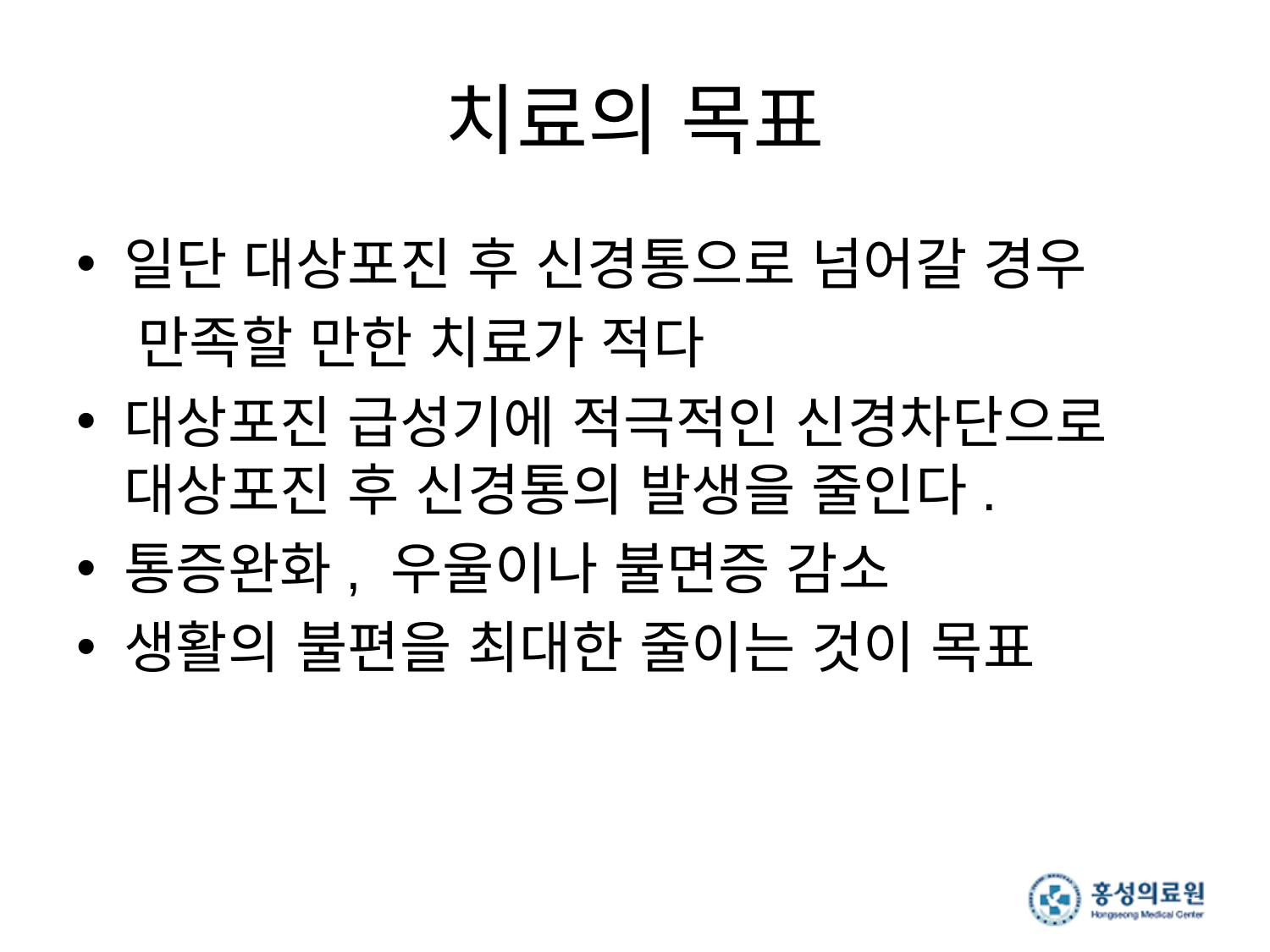

# 치료의 목표
일단 대상포진 후 신경통으로 넘어갈 경우
   만족할 만한 치료가 적다
대상포진 급성기에 적극적인 신경차단으로 대상포진 후 신경통의 발생을 줄인다.
통증완화, 우울이나 불면증 감소
생활의 불편을 최대한 줄이는 것이 목표